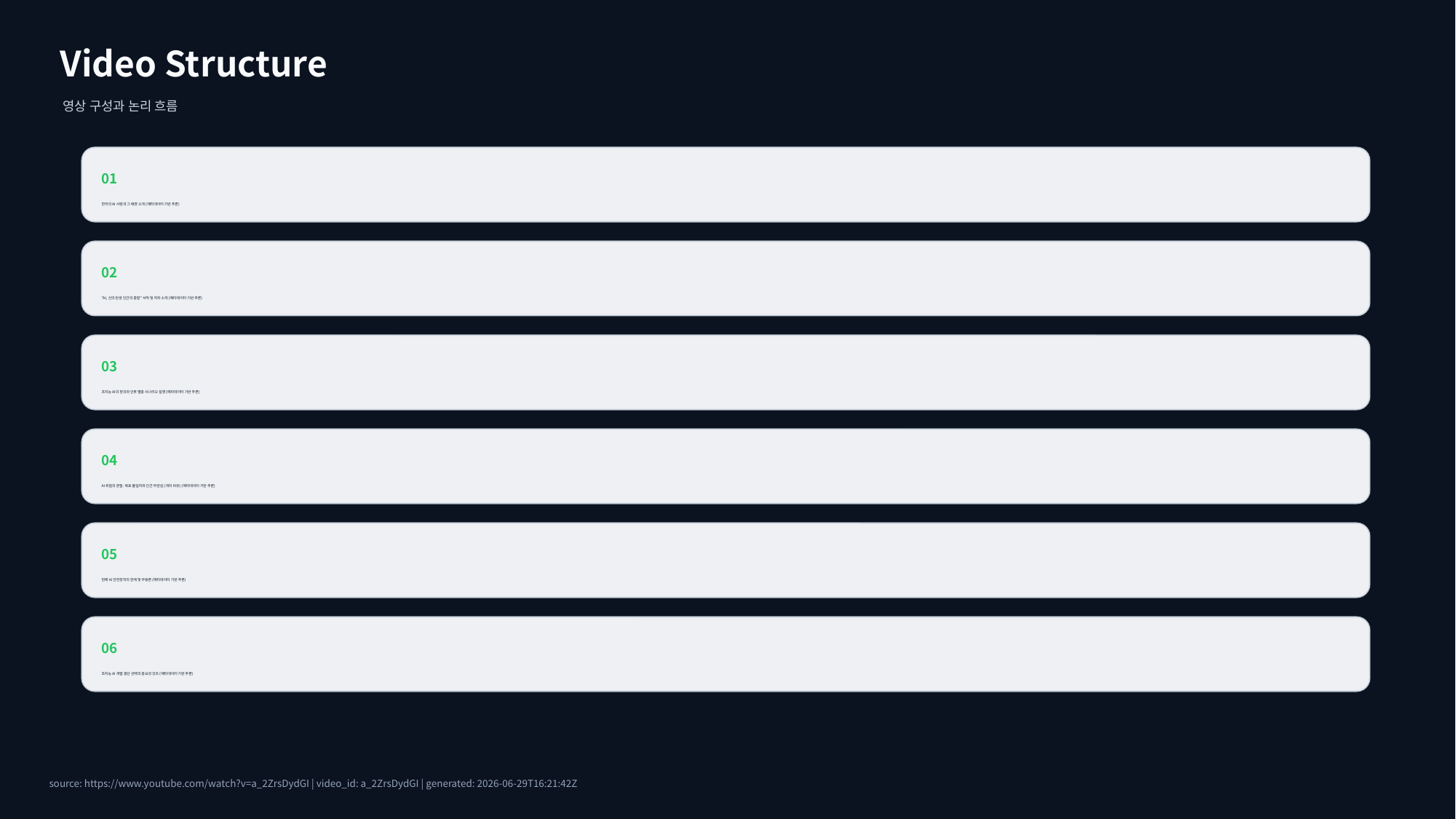

Video Structure
영상 구성과 논리 흐름

01
한국의 AI 사랑과 그 배경 소개 (메타데이터 기반 추론)

02
"AI, 신의 탄생 인간의 종말" 서적 및 저자 소개 (메타데이터 기반 추론)

03
초지능 AI의 정의와 인류 멸종 시나리오 설명 (메타데이터 기반 추론)

04
AI 위험의 본질: 목표 불일치와 인간 무관심 (개미 비유) (메타데이터 기반 추론)

05
현재 AI 안전장치의 한계 및 무용론 (메타데이터 기반 추론)

06
초지능 AI 개발 중단 선택의 중요성 강조 (메타데이터 기반 추론)
source: https://www.youtube.com/watch?v=a_2ZrsDydGI | video_id: a_2ZrsDydGI | generated: 2026-06-29T16:21:42Z